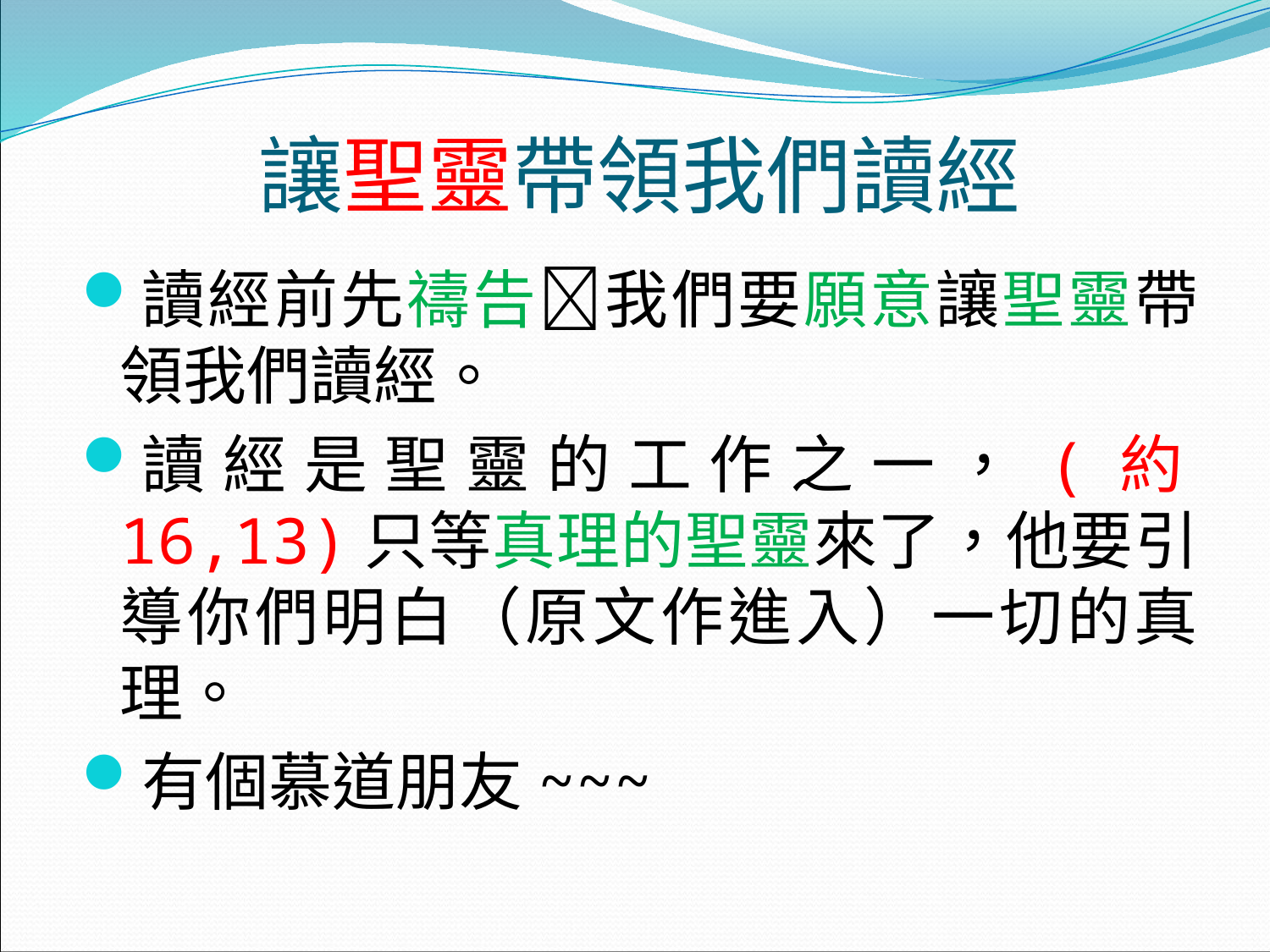

讓聖靈帶領我們讀經
讀經前先禱告→我們要願意讓聖靈帶領我們讀經。
讀經是聖靈的工作之一，(約16,13)只等真理的聖靈來了，他要引導你們明白（原文作進入）一切的真理。
有個慕道朋友~~~